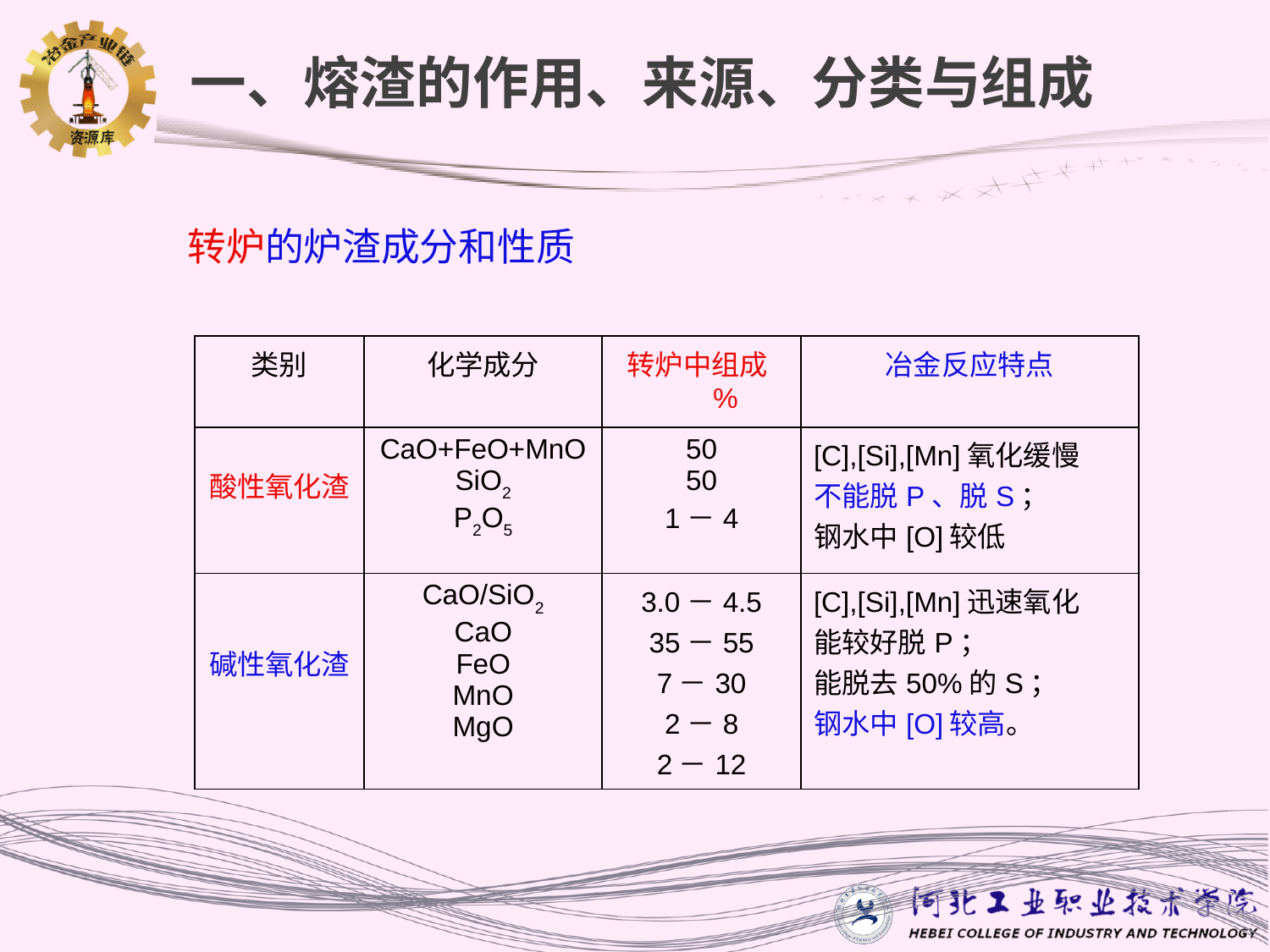

一、熔渣的作用、来源、分类与组成
# 转炉的炉渣成分和性质
| 类别 | 化学成分 | 转炉中组成% | 冶金反应特点 |
| --- | --- | --- | --- |
| 酸性氧化渣 | CaO+FeO+MnO SiO2 P2O5 | 50 50 1－4 | [C],[Si],[Mn]氧化缓慢 不能脱P、脱S； 钢水中[O]较低 |
| 碱性氧化渣 | CaO/SiO2 CaO FeO MnO MgO | 3.0－4.5 35－55 7－30 2－8 2－12 | [C],[Si],[Mn]迅速氧化 能较好脱P； 能脱去50%的S； 钢水中[O]较高。 |